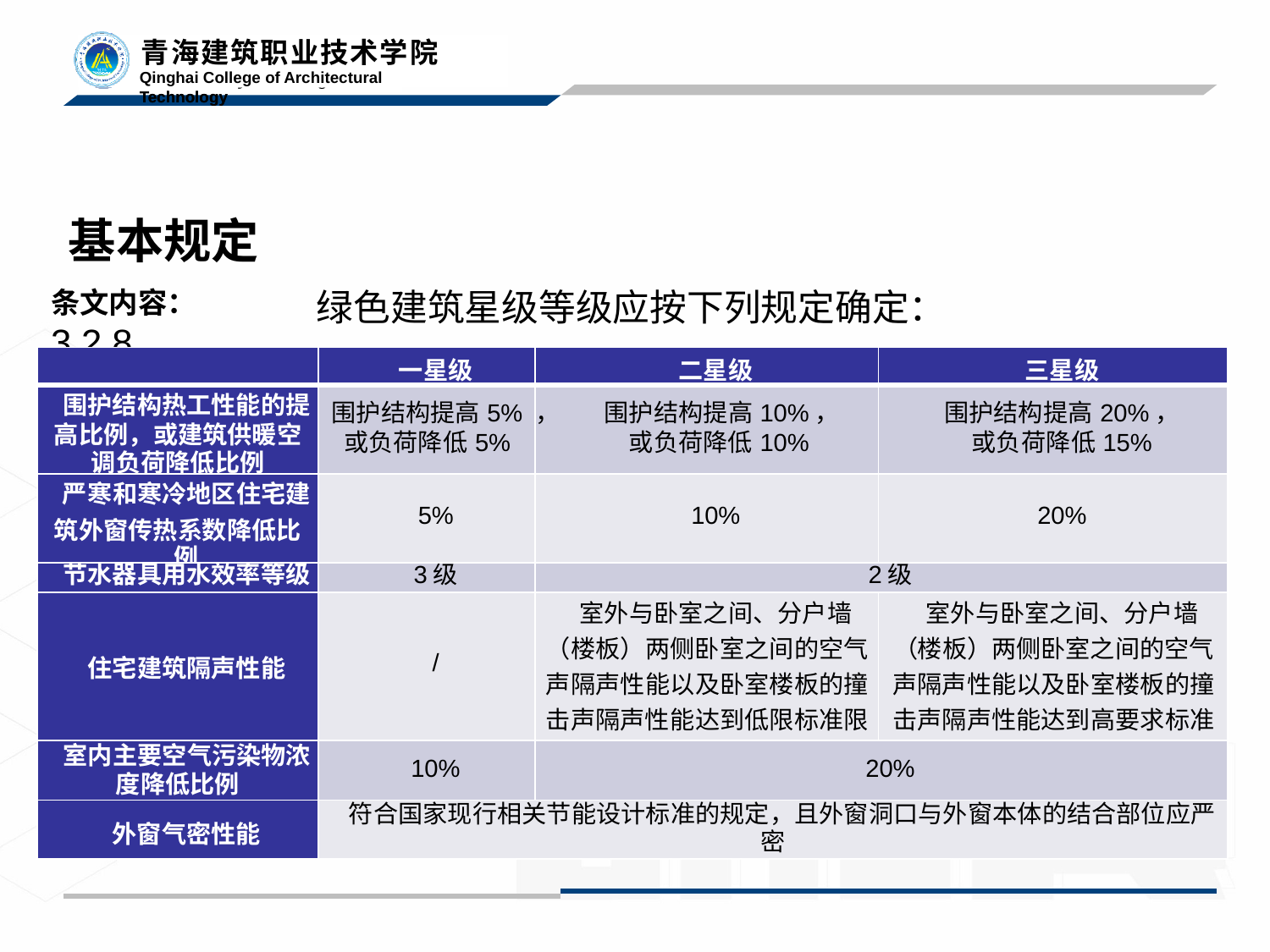

# 基本规定
条文内容：3.2.8
绿色建筑星级等级应按下列规定确定：
|  | 一星级 | 二星级 | 三星级 |
| --- | --- | --- | --- |
| 围护结构热工性能的提 高比例，或建筑供暖空 调负荷降低比例 | 围护结构提高5% 或负荷降低5% | ， 围护结构提高10%， 或负荷降低10% | 围护结构提高20%， 或负荷降低15% |
| 严寒和寒冷地区住宅建 筑外窗传热系数降低比 例 | 5% | 10% | 20% |
| 节水器具用水效率等级 | 3级 | 2级 |  |
| 住宅建筑隔声性能 | / | 室外与卧室之间、分户墙 （楼板）两侧卧室之间的空气 声隔声性能以及卧室楼板的撞 击声隔声性能达到低限标准限 值和高要求标准限值的平均值 | 室外与卧室之间、分户墙 （楼板）两侧卧室之间的空气 声隔声性能以及卧室楼板的撞 击声隔声性能达到高要求标准 限值 |
| 室内主要空气污染物浓 度降低比例 | 10% | 20% |  |
| 外窗气密性能 | 符合国家现行相关节能设计标准的规定，且外窗洞口与外窗本体的结合部位应严 密 |  |  |